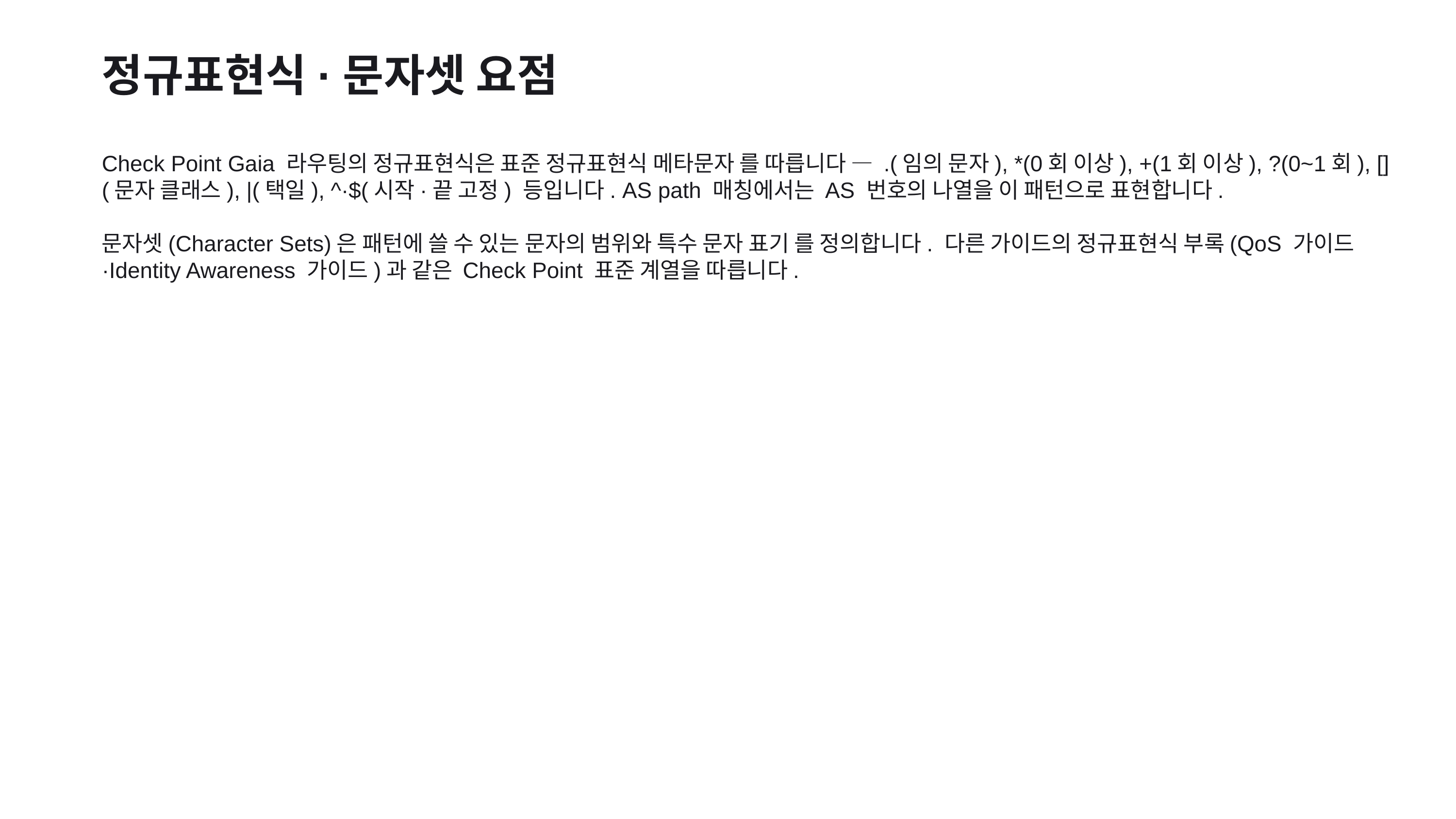

정규표현식·문자셋 요점
Check Point Gaia 라우팅의 정규표현식은 표준 정규표현식 메타문자 를 따릅니다 — .(임의 문자), *(0회 이상), +(1회 이상), ?(0~1회), [](문자 클래스), |(택일), ^·$(시작·끝 고정) 등입니다. AS path 매칭에서는 AS 번호의 나열을 이 패턴으로 표현합니다.

문자셋(Character Sets)은 패턴에 쓸 수 있는 문자의 범위와 특수 문자 표기 를 정의합니다. 다른 가이드의 정규표현식 부록(QoS 가이드·Identity Awareness 가이드)과 같은 Check Point 표준 계열을 따릅니다.